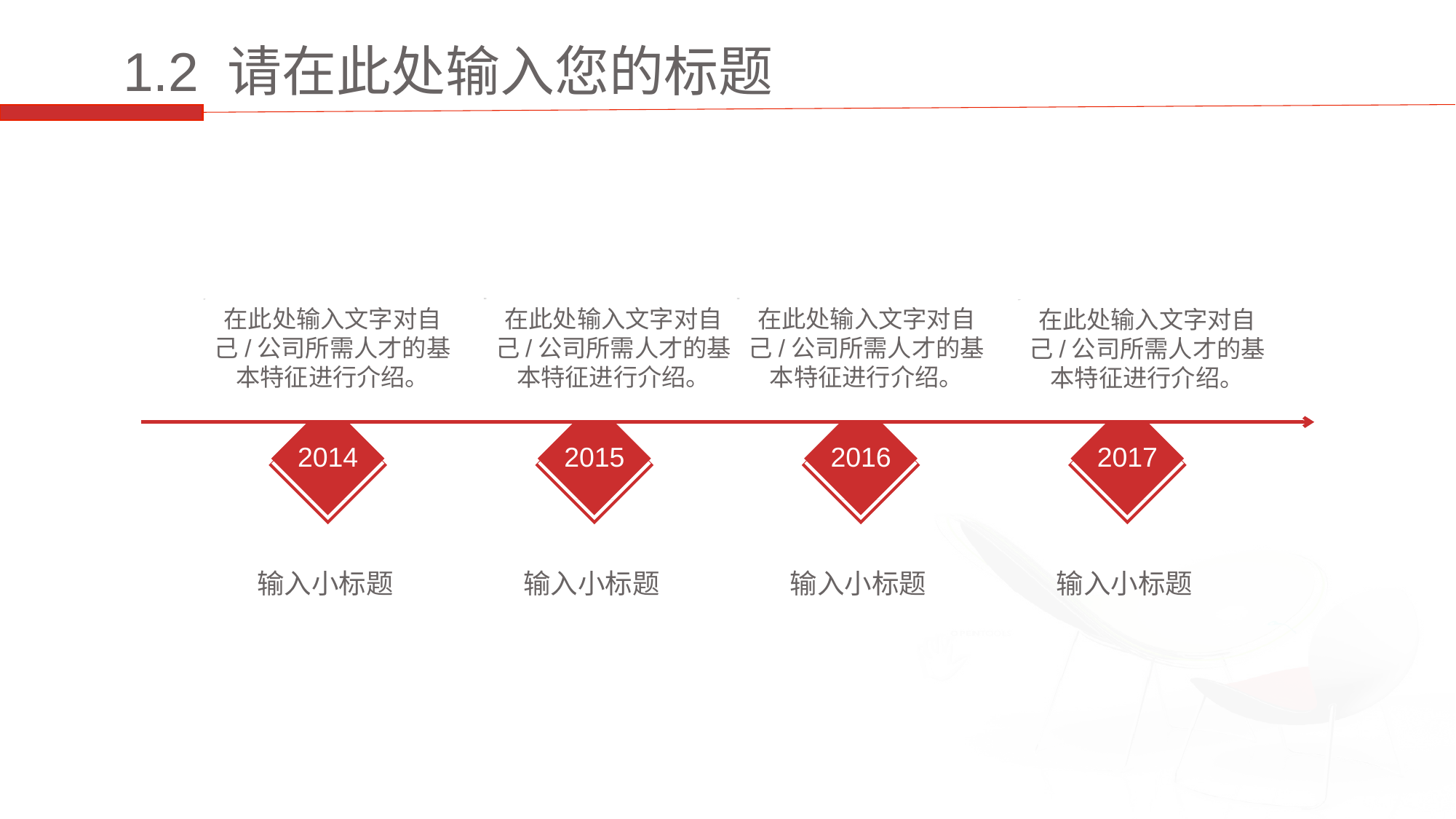

1.2 请在此处输入您的标题

在此处输入文字对自己/公司所需人才的基本特征进行介绍。
在此处输入文字对自己/公司所需人才的基本特征进行介绍。
在此处输入文字对自己/公司所需人才的基本特征进行介绍。
在此处输入文字对自己/公司所需人才的基本特征进行介绍。
2014

2015

2016

2017

输入小标题
输入小标题
输入小标题
输入小标题